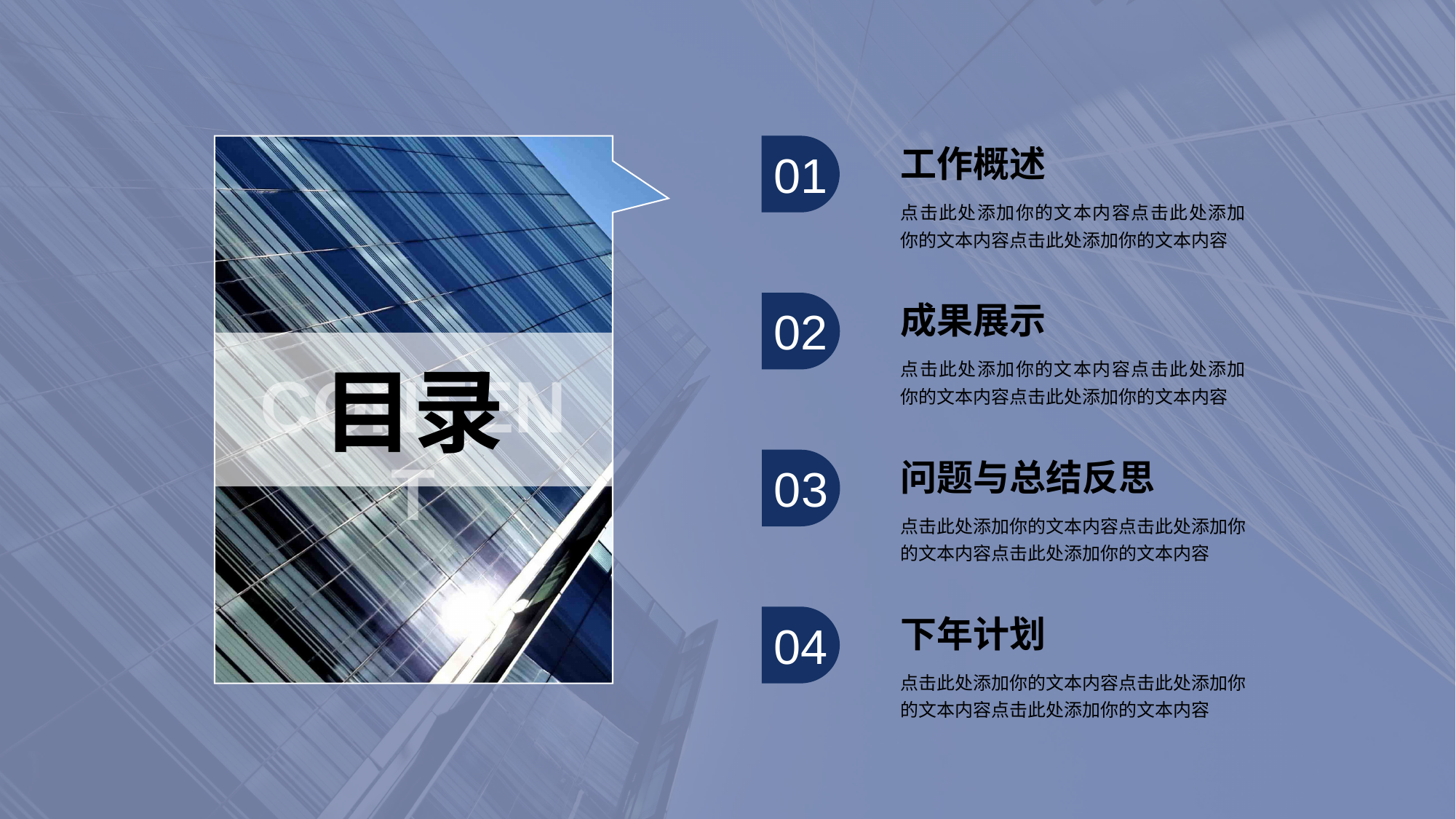

01
工作概述
点击此处添加你的文本内容点击此处添加你的文本内容点击此处添加你的文本内容

CONTENT
成果展示
点击此处添加你的文本内容点击此处添加你的文本内容点击此处添加你的文本内容

02

目录
问题与总结反思
点击此处添加你的文本内容点击此处添加你的文本内容点击此处添加你的文本内容

03
下年计划
点击此处添加你的文本内容点击此处添加你的文本内容点击此处添加你的文本内容

04